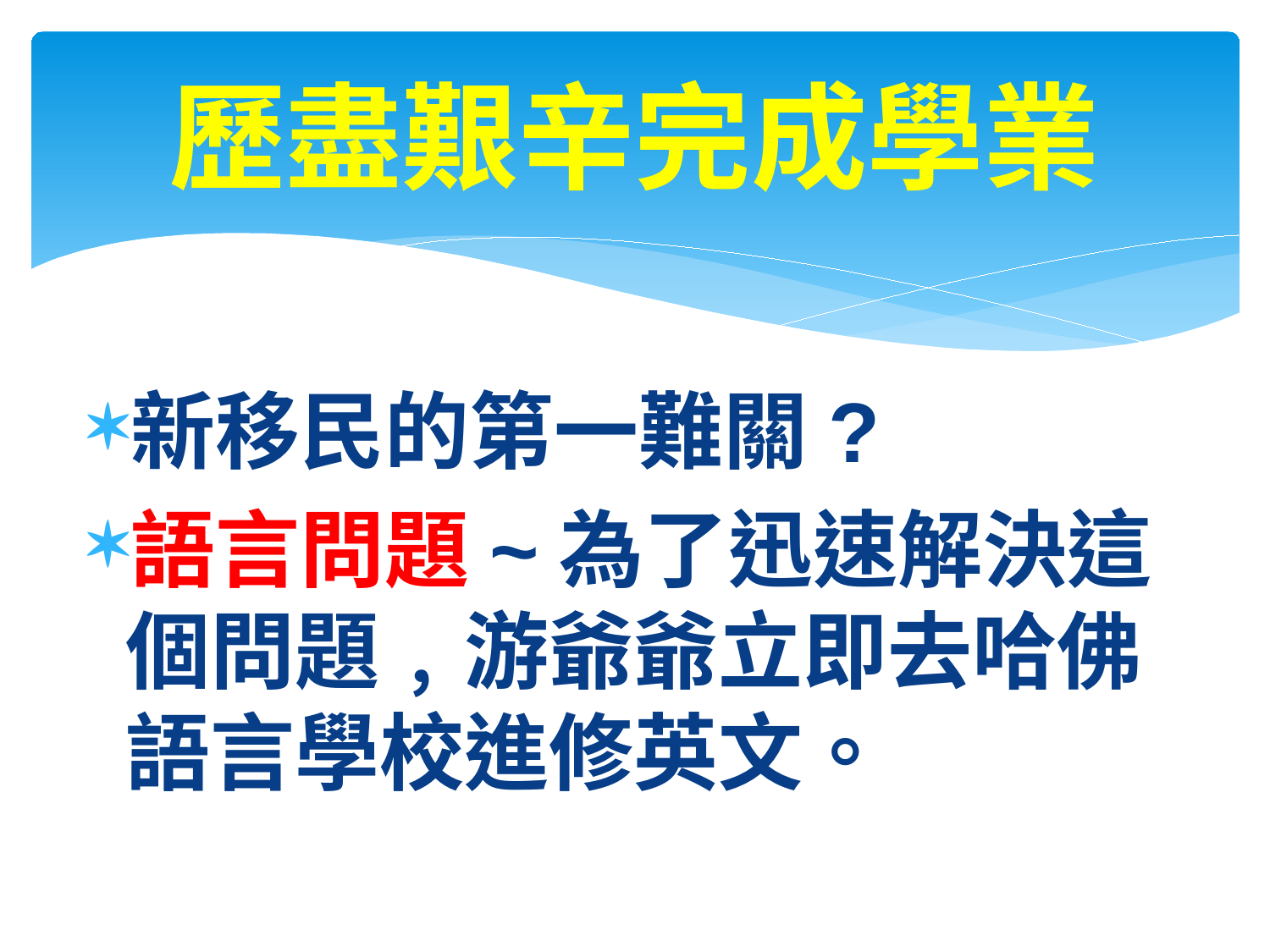

# 歷盡艱辛完成學業
新移民的第一難關?
語言問題~為了迅速解決這個問題﹐游爺爺立即去哈佛語言學校進修英文。